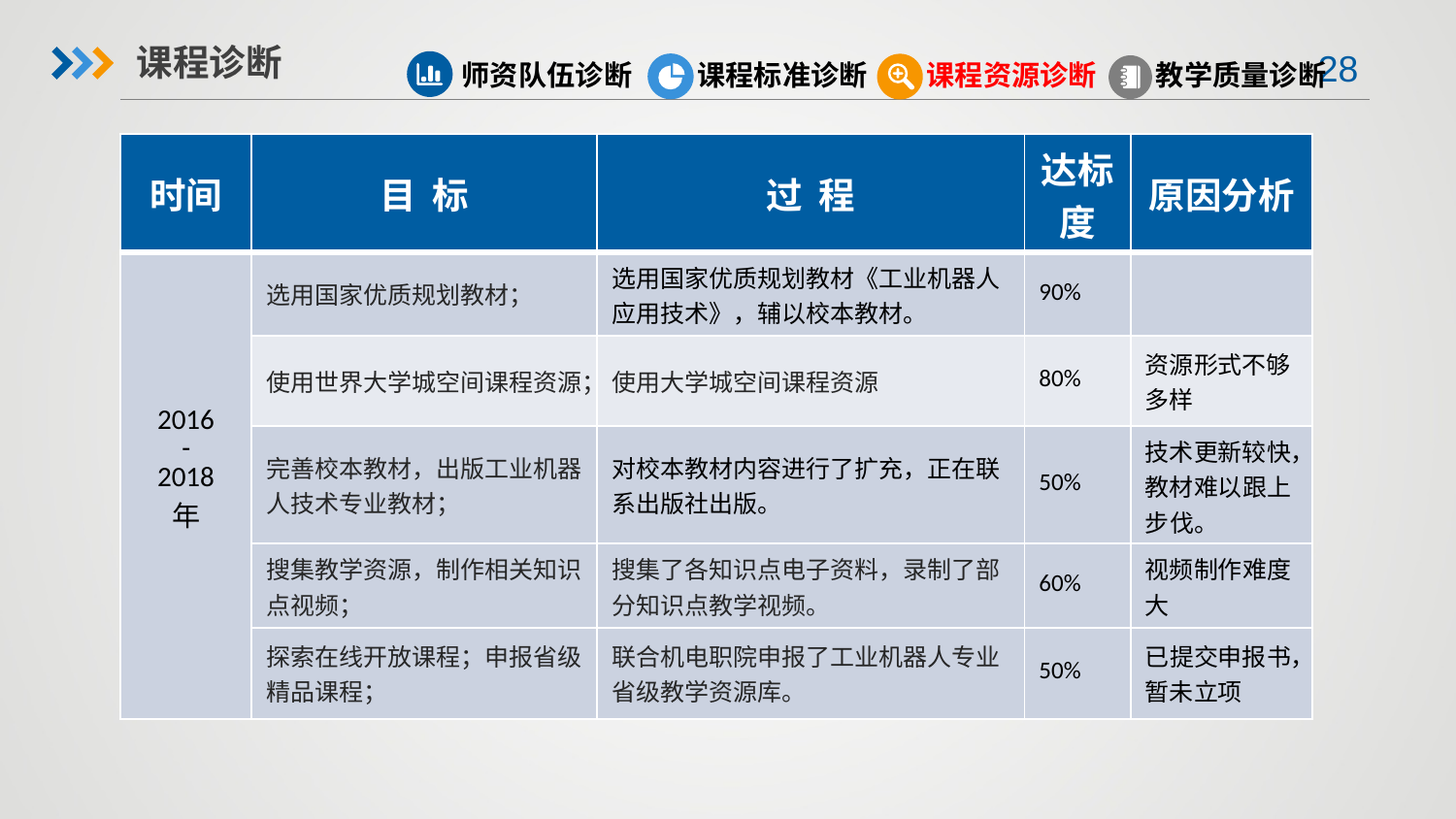

课程诊断
课程标准诊断
师资队伍诊断
课程资源诊断
教学质量诊断

| 时间 | 目 标 | 过 程 | 达标度 | 原因分析 |
| --- | --- | --- | --- | --- |
| 2016 - 2018 年 | 选用国家优质规划教材； | 选用国家优质规划教材《工业机器人应用技术》，辅以校本教材。 | 90% |  |
|  | 使用世界大学城空间课程资源； | 使用大学城空间课程资源 | 80% | 资源形式不够多样 |
|  | 完善校本教材，出版工业机器人技术专业教材； | 对校本教材内容进行了扩充，正在联系出版社出版。 | 50% | 技术更新较快，教材难以跟上步伐。 |
|  | 搜集教学资源，制作相关知识点视频； | 搜集了各知识点电子资料，录制了部分知识点教学视频。 | 60% | 视频制作难度大 |
|  | 探索在线开放课程；申报省级精品课程； | 联合机电职院申报了工业机器人专业省级教学资源库。 | 50% | 已提交申报书，暂未立项 |